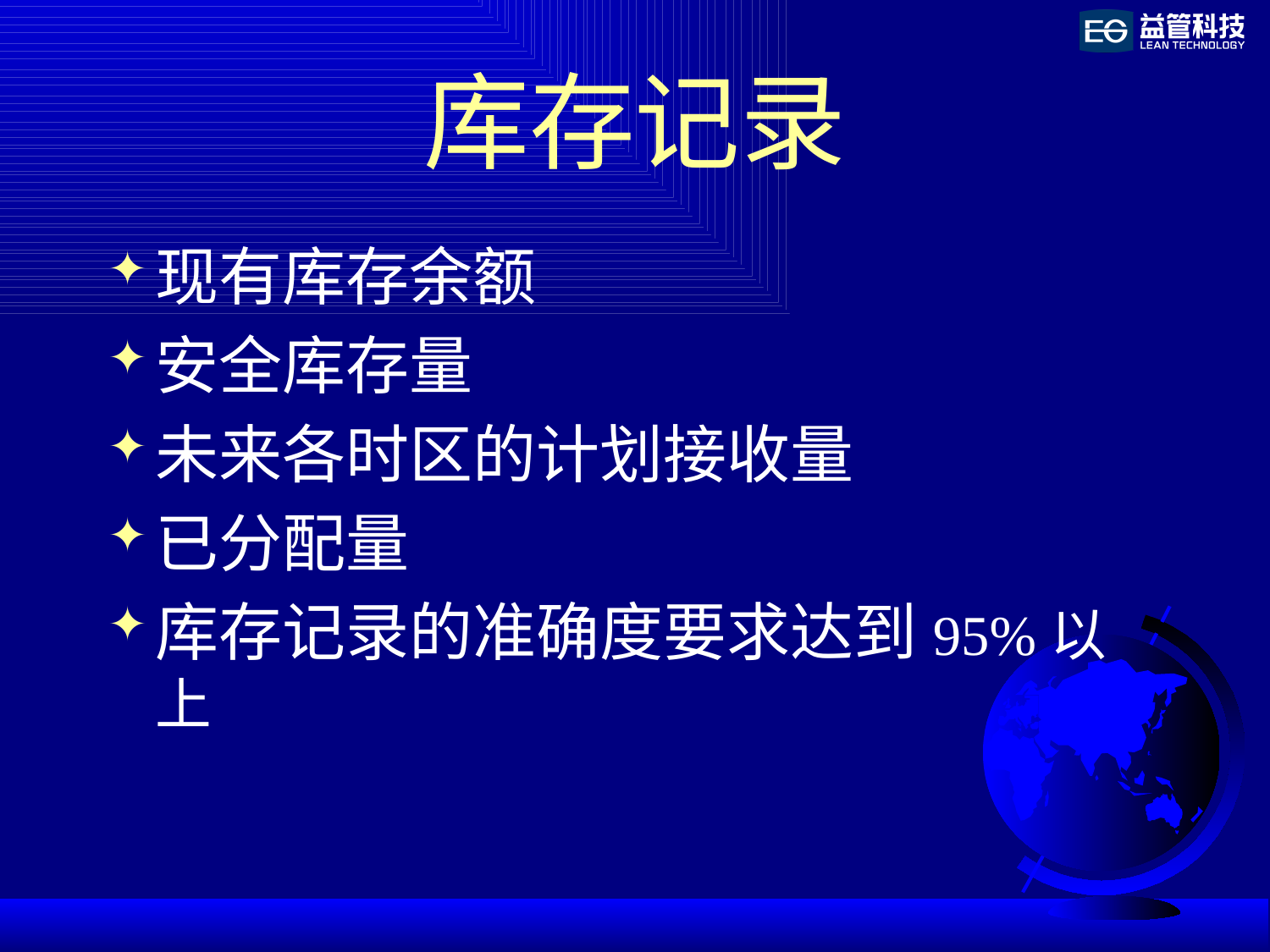

# 库存记录
现有库存余额
安全库存量
未来各时区的计划接收量
已分配量
库存记录的准确度要求达到95%以上
29